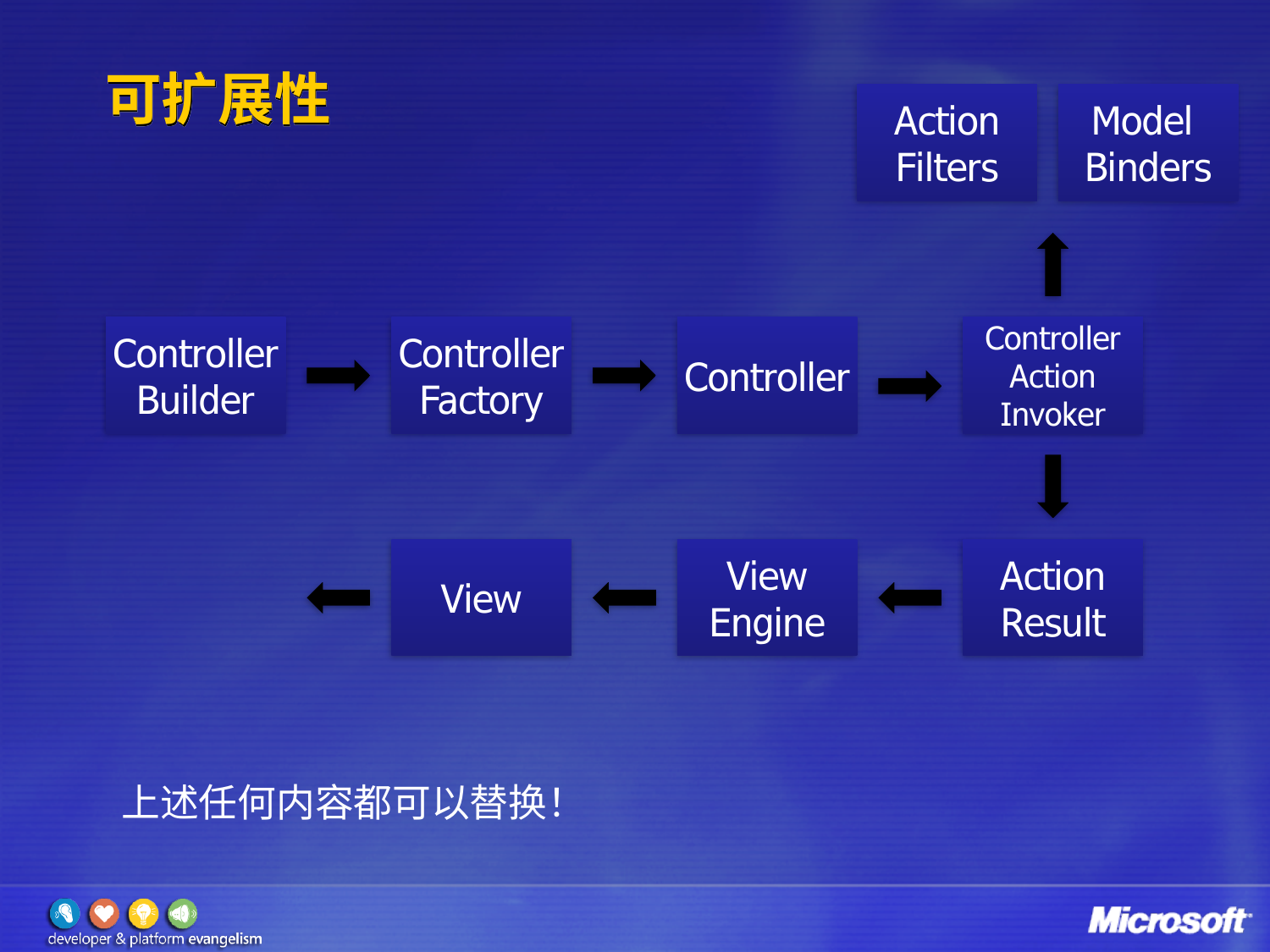

# 可扩展性
Action
Filters
Model
Binders

Controller
Builder
Controller
Factory
Controller
Controller
Action
Invoker

View
View
Engine
Action
Result

上述任何内容都可以替换！